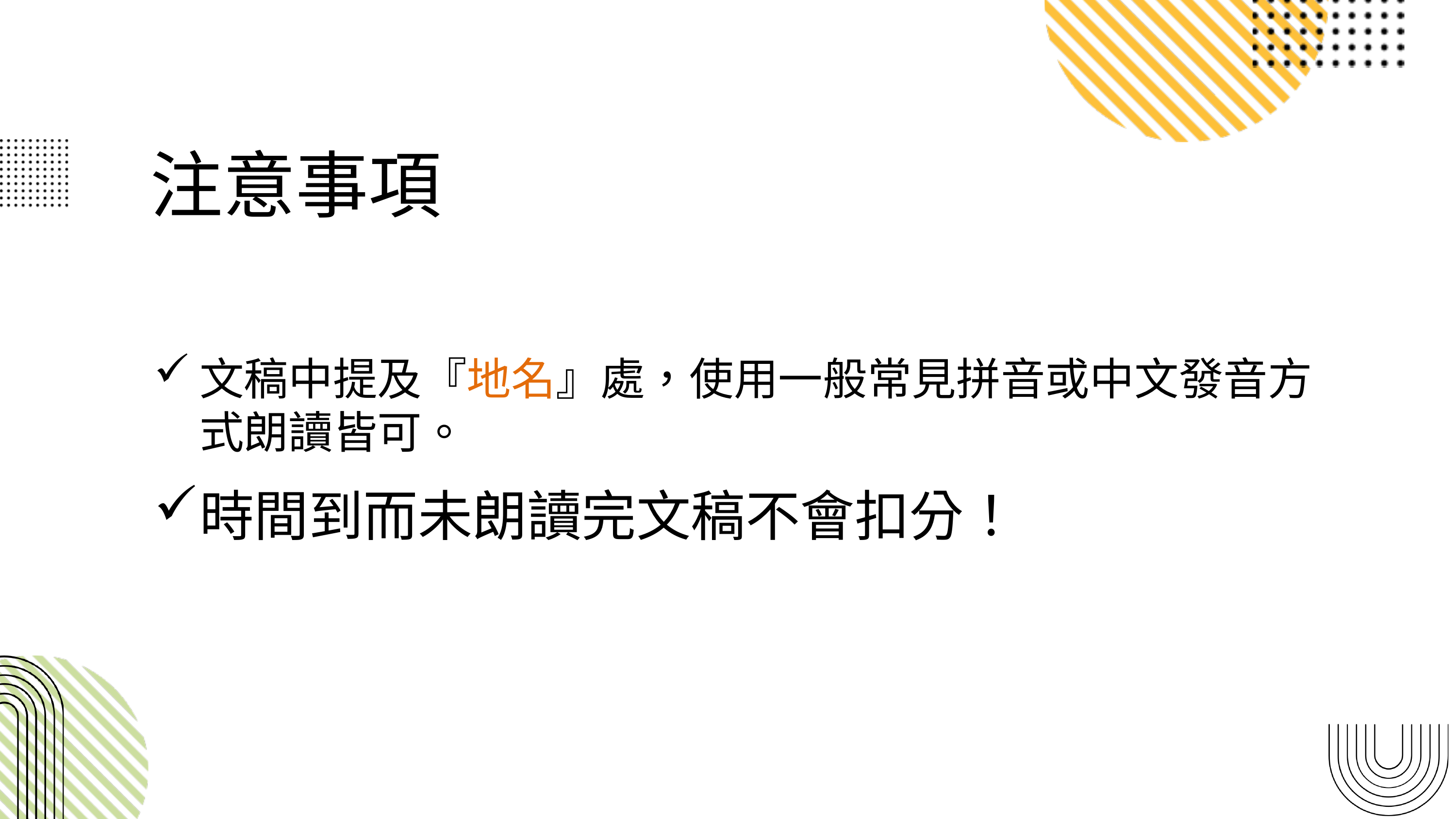

注意事項

文稿中提及『地名』處，使用一般常見拼音或中文發音方式朗讀皆可。
時間到而未朗讀完文稿不會扣分！